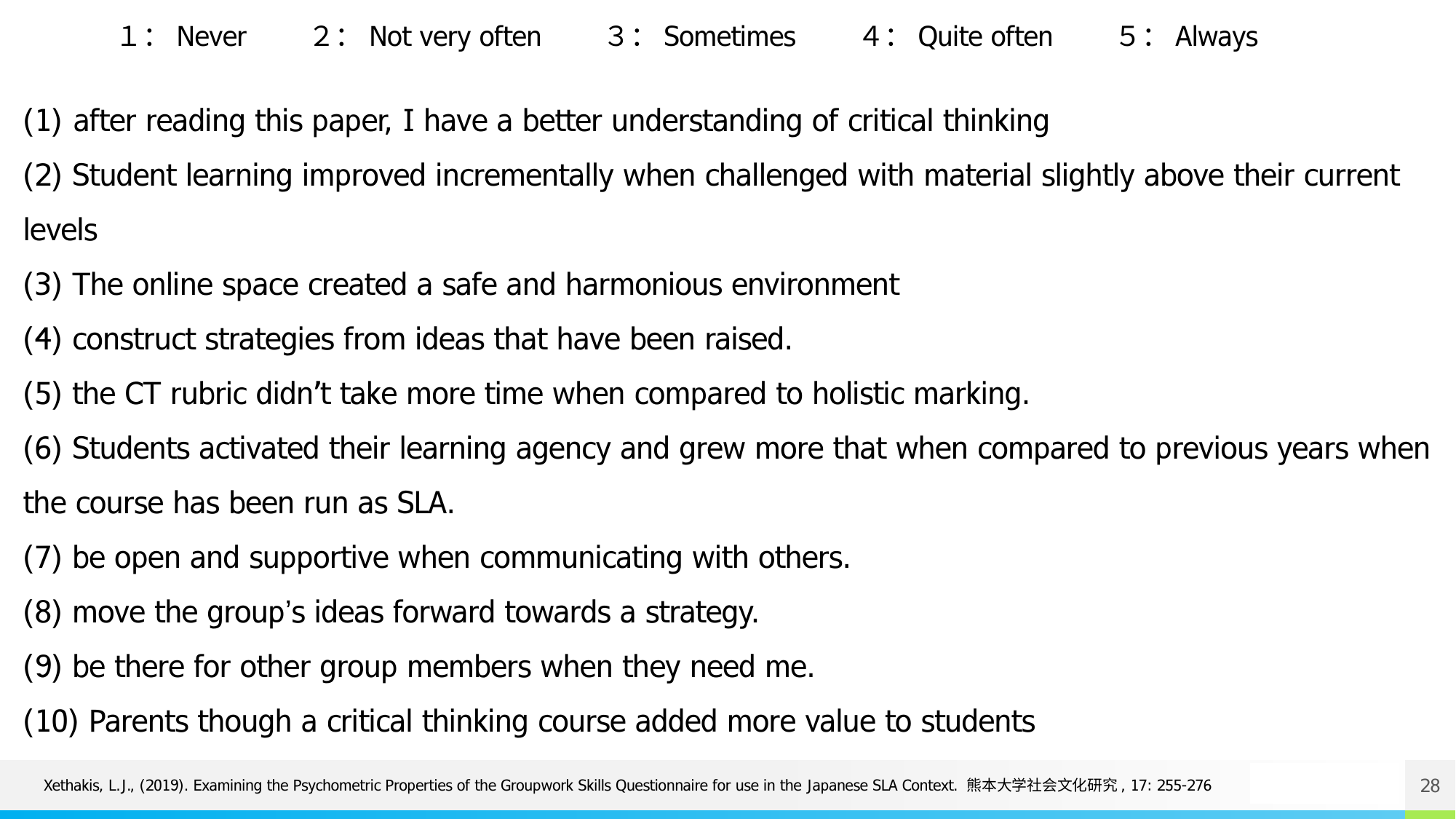

１：Never　　２：Not very often　　３：Sometimes　　４：Quite often　　５：Always
 after reading this paper, I have a better understanding of critical thinking
(2) Student learning improved incrementally when challenged with material slightly above their current levels
(3) The online space created a safe and harmonious environment
(4) construct strategies from ideas that have been raised.
(5) the CT rubric didn’t take more time when compared to holistic marking.
(6) Students activated their learning agency and grew more that when compared to previous years when the course has been run as SLA.
(7) be open and supportive when communicating with others.
(8) move the groupʼs ideas forward towards a strategy.
(9) be there for other group members when they need me.
(10) Parents though a critical thinking course added more value to students
28

Xethakis, L.J., (2019). Examining the Psychometric Properties of the Groupwork Skills Questionnaire for use in the Japanese SLA Context. 熊本大学社会文化研究, 17: 255-276